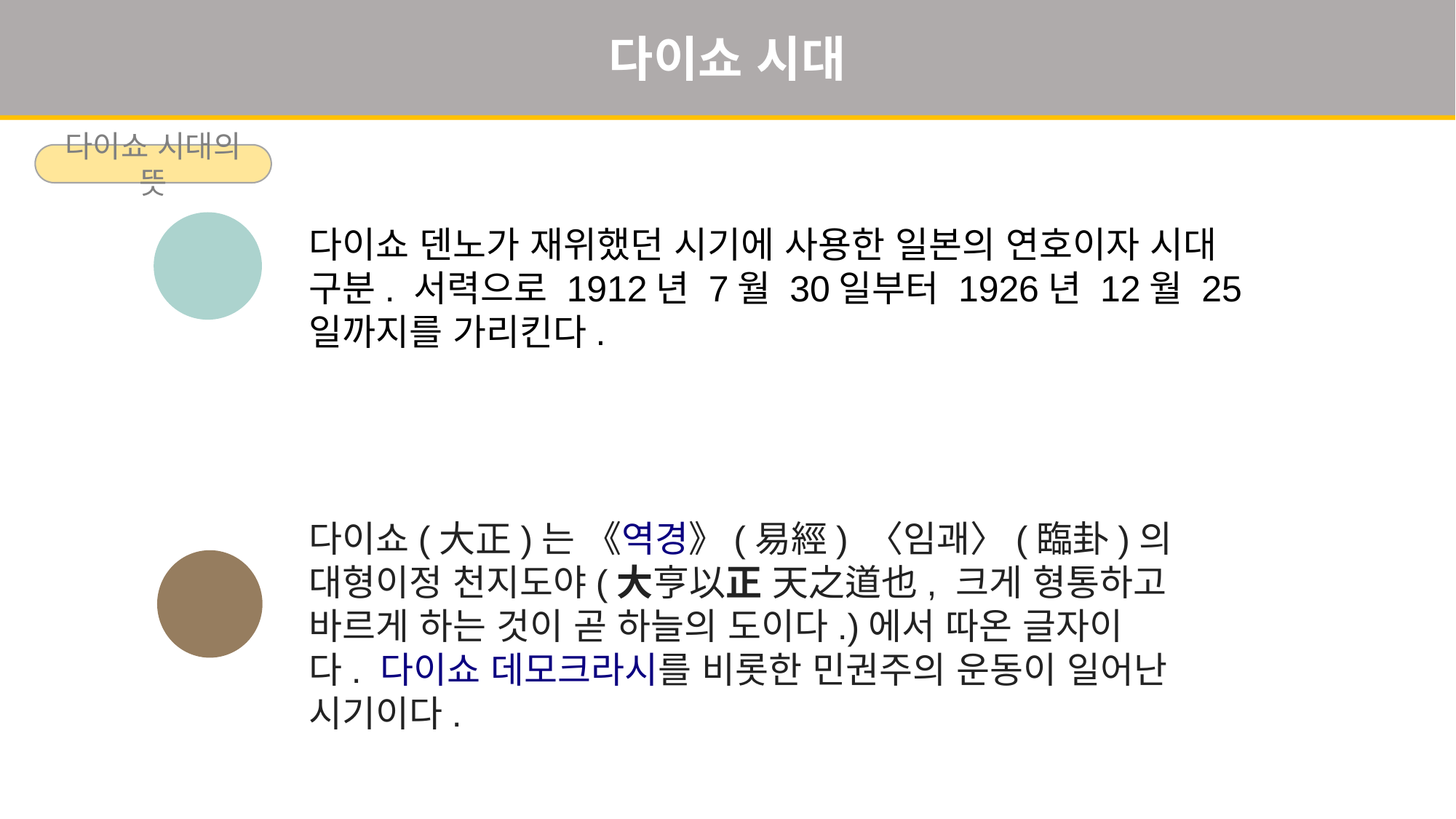

다이쇼 시대
다이쇼 시대의 뜻

다이쇼 덴노가 재위했던 시기에 사용한 일본의 연호이자 시대 구분. 서력으로 1912년 7월 30일부터 1926년 12월 25일까지를 가리킨다.
다이쇼(大正)는 《역경》(易經) 〈임괘〉(臨卦)의 대형이정 천지도야(大亨以正 天之道也, 크게 형통하고 바르게 하는 것이 곧 하늘의 도이다.)에서 따온 글자이다. 다이쇼 데모크라시를 비롯한 민권주의 운동이 일어난 시기이다.